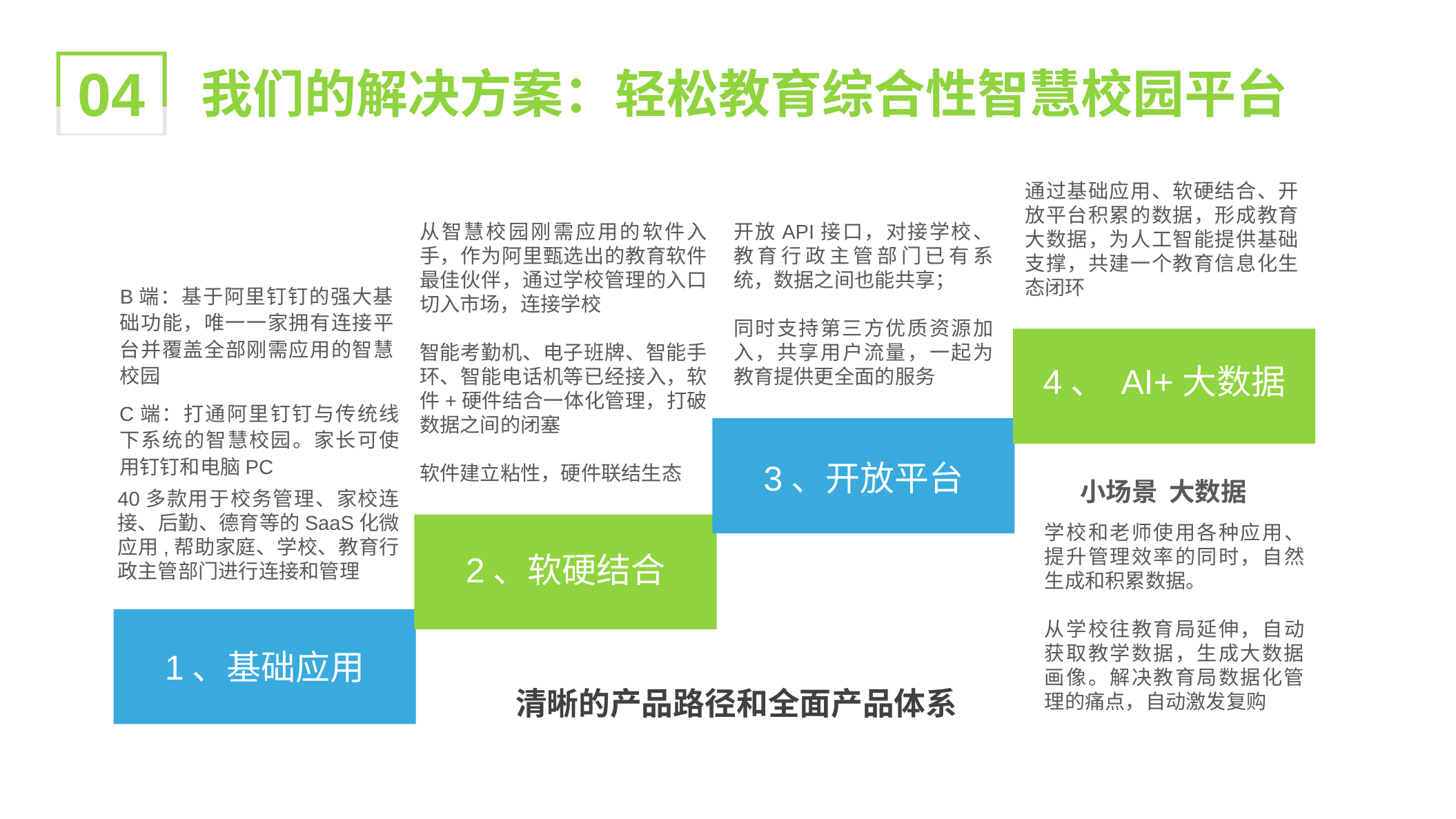

04

我们的解决方案：轻松教育综合性智慧校园平台

通过基础应用、软硬结合、开放平台积累的数据，形成教育大数据，为人工智能提供基础支撑，共建一个教育信息化生态闭环
从智慧校园刚需应用的软件入手，作为阿里甄选出的教育软件最佳伙伴，通过学校管理的入口切入市场，连接学校

智能考勤机、电子班牌、智能手环、智能电话机等已经接入，软件+硬件结合一体化管理，打破数据之间的闭塞

软件建立粘性，硬件联结生态
开放API接口，对接学校、教育行政主管部门已有系统，数据之间也能共享；

同时支持第三方优质资源加入，共享用户流量，一起为教育提供更全面的服务
B端：基于阿里钉钉的强大基础功能，唯一一家拥有连接平台并覆盖全部刚需应用的智慧校园
C端：打通阿里钉钉与传统线下系统的智慧校园。家长可使用钉钉和电脑PC
40多款用于校务管理、家校连接、后勤、德育等的SaaS化微应用,帮助家庭、学校、教育行政主管部门进行连接和管理

4、 AI+大数据

3、开放平台
小场景  大数据
学校和老师使用各种应用、提升管理效率的同时，自然生成和积累数据。

从学校往教育局延伸，自动获取教学数据，生成大数据画像。解决教育局数据化管理的痛点，自动激发复购

2、软硬结合

1、基础应用
清晰的产品路径和全面产品体系